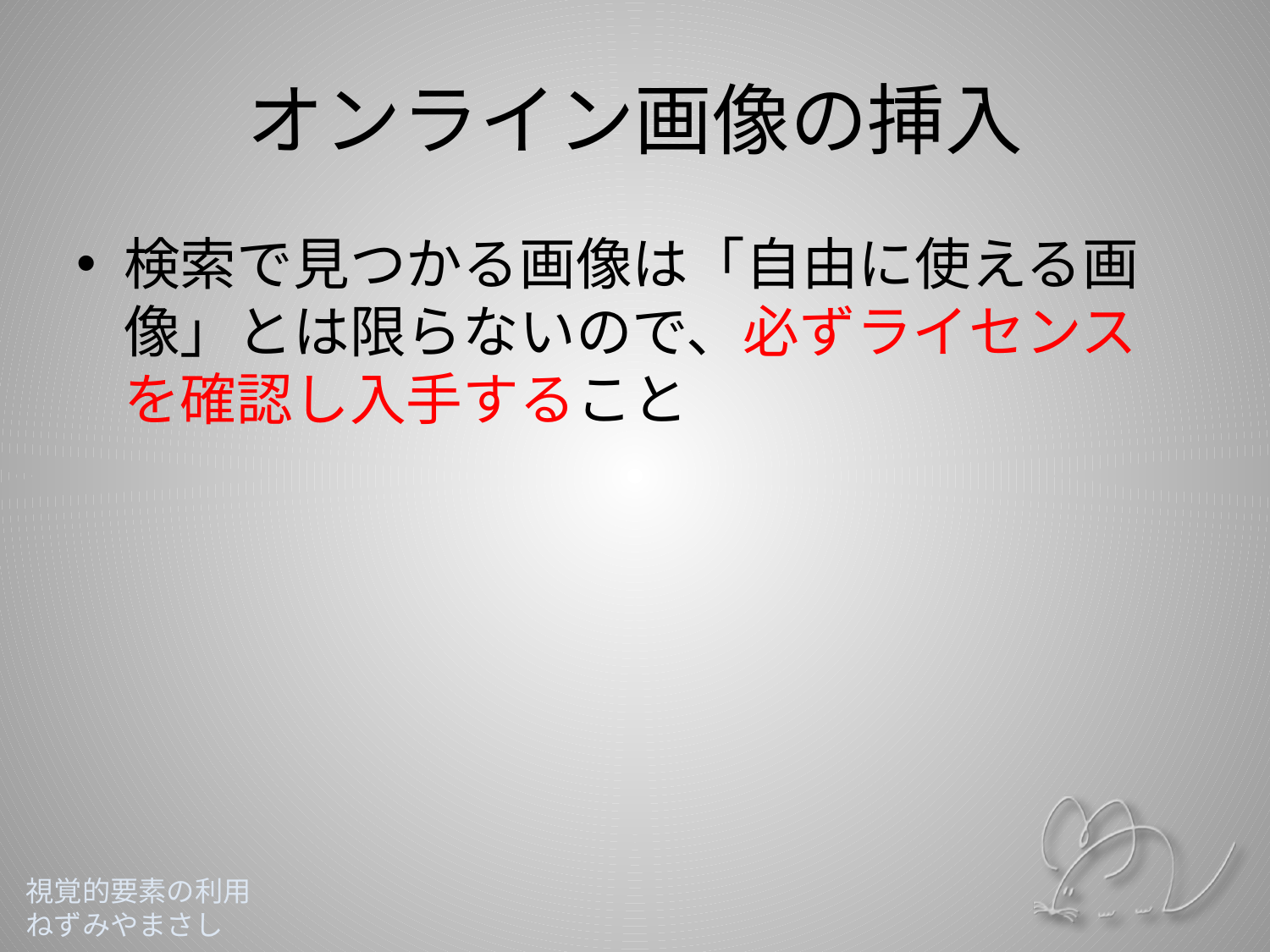

# オンライン画像の挿入
検索で見つかる画像は「自由に使える画像」とは限らないので、必ずライセンスを確認し入手すること